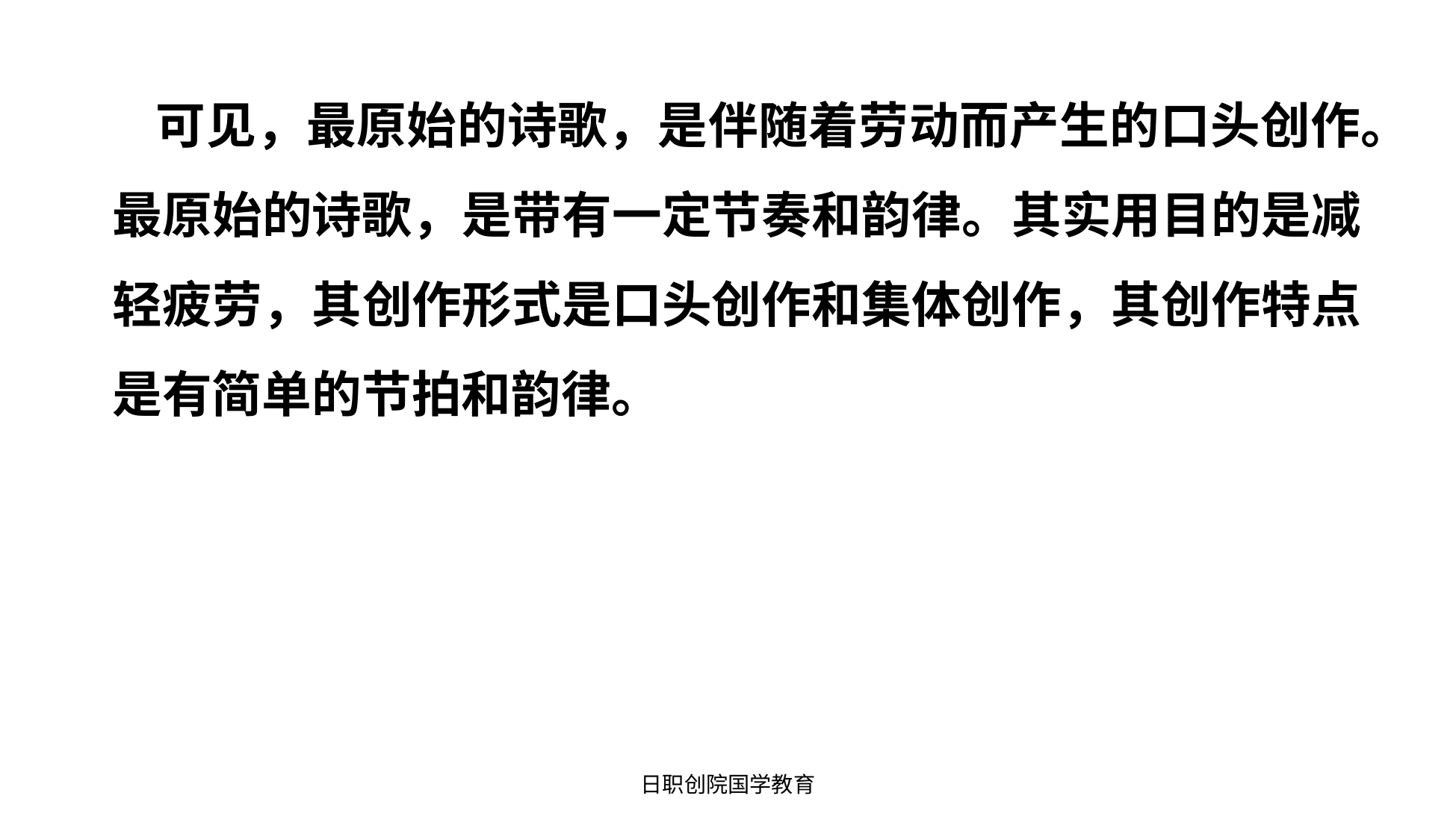

可见，最原始的诗歌，是伴随着劳动而产生的口头创作。最原始的诗歌，是带有一定节奏和韵律。其实用目的是减轻疲劳，其创作形式是口头创作和集体创作，其创作特点是有简单的节拍和韵律。
日职创院国学教育